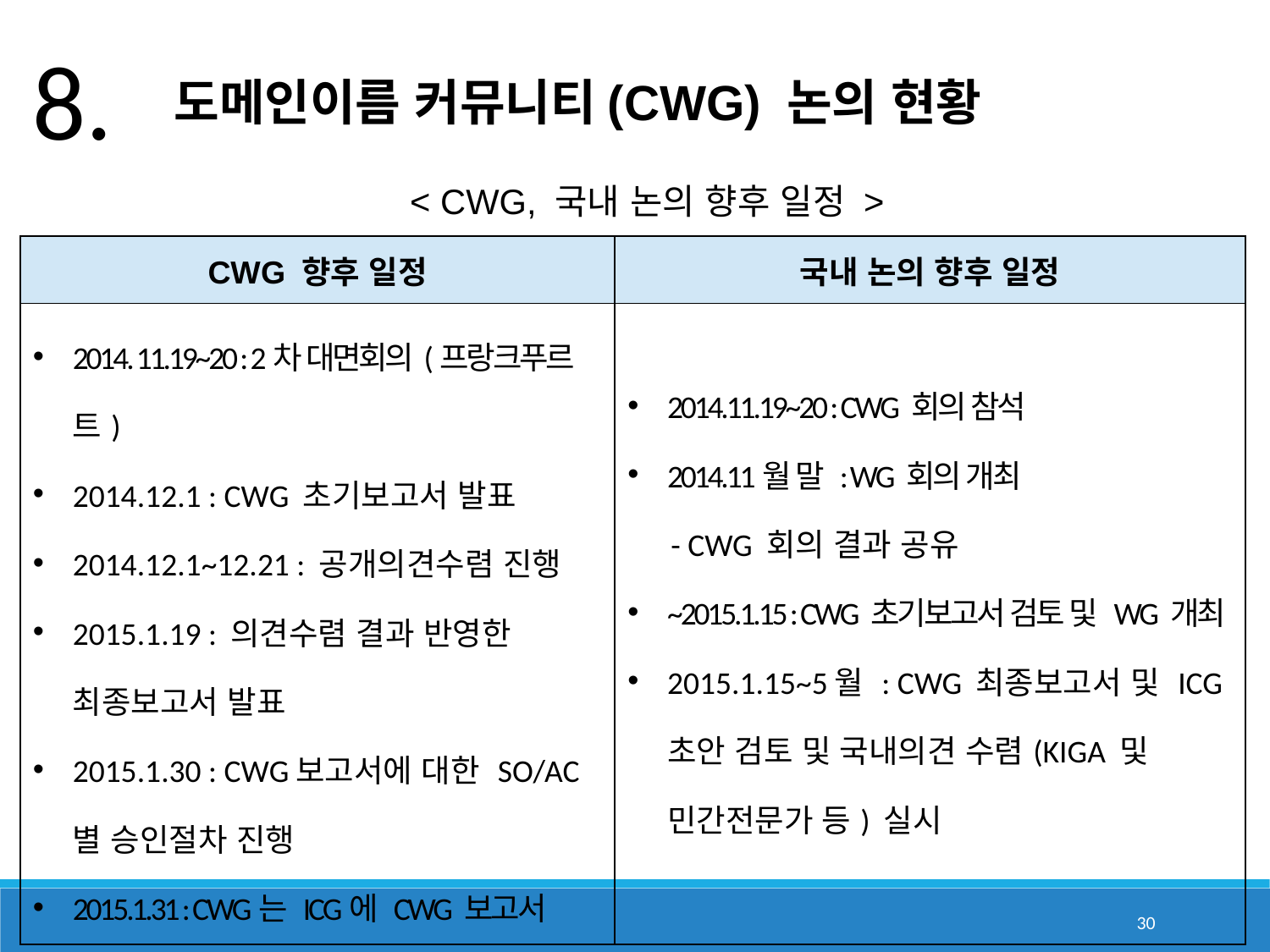

8.
     도메인이름 커뮤니티(CWG) 논의 현황
< CWG, 국내 논의 향후 일정 >
| CWG 향후 일정 | 국내 논의 향후 일정 |
| --- | --- |
| 2014. 11.19~20 : 2차 대면회의(프랑크푸르트) 2014.12.1 : CWG 초기보고서 발표 2014.12.1~12.21 : 공개의견수렴 진행 2015.1.19 : 의견수렴 결과 반영한 최종보고서 발표 2015.1.30 : CWG보고서에 대한 SO/AC별 승인절차 진행 2015.1.31 : CWG는 ICG에 CWG 보고서 제출 | 2014.11.19~20 : CWG 회의 참석 2014.11월 말 : WG 회의 개최 - CWG 회의 결과 공유 ~2015.1.15 : CWG 초기보고서 검토 및 WG 개최 2015.1.15~5월 : CWG 최종보고서 및 ICG 초안 검토 및 국내의견 수렴(KIGA 및 민간전문가 등) 실시 |
30